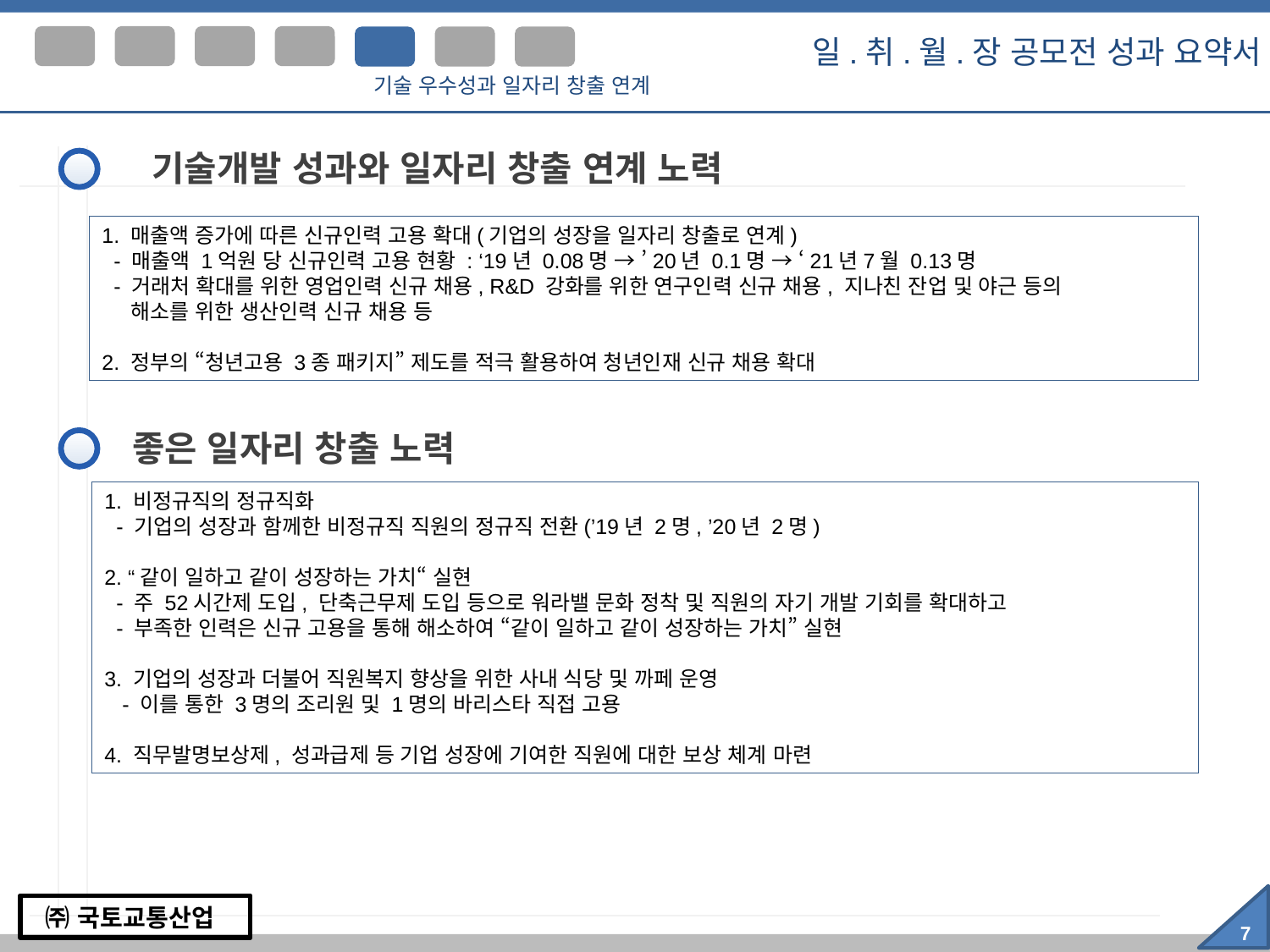

I  I
I  I  I
I  V
일.취.월.장 공모전 성과 요약서
I
Ⅴ
Ⅵ
Ⅶ
기술 우수성과 일자리 창출 연계
기술개발 성과와 일자리 창출 연계 노력

1. 매출액 증가에 따른 신규인력 고용 확대(기업의 성장을 일자리 창출로 연계)
  - 매출액 1억원 당 신규인력 고용 현황 : ‘19년 0.08명 → ’20년 0.1명 → ‘21년7월 0.13명
  - 거래처 확대를 위한 영업인력 신규 채용, R&D 강화를 위한 연구인력 신규 채용, 지나친 잔업 및 야근 등의
    해소를 위한 생산인력 신규 채용 등

2. 정부의 “청년고용 3종 패키지” 제도를 적극 활용하여 청년인재 신규 채용 확대
좋은 일자리 창출 노력

1. 비정규직의 정규직화
  - 기업의 성장과 함께한 비정규직 직원의 정규직 전환(’19년 2명, ’20년 2명)

2. “같이 일하고 같이 성장하는 가치“ 실현
  - 주 52시간제 도입, 단축근무제 도입 등으로 워라밸 문화 정착 및 직원의 자기 개발 기회를 확대하고
  - 부족한 인력은 신규 고용을 통해 해소하여 “같이 일하고 같이 성장하는 가치” 실현

3. 기업의 성장과 더불어 직원복지 향상을 위한 사내 식당 및 까페 운영
   - 이를 통한 3명의 조리원 및 1명의 바리스타 직접 고용

4. 직무발명보상제, 성과급제 등 기업 성장에 기여한 직원에 대한 보상 체계 마련
7
 ㈜ 국토교통산업